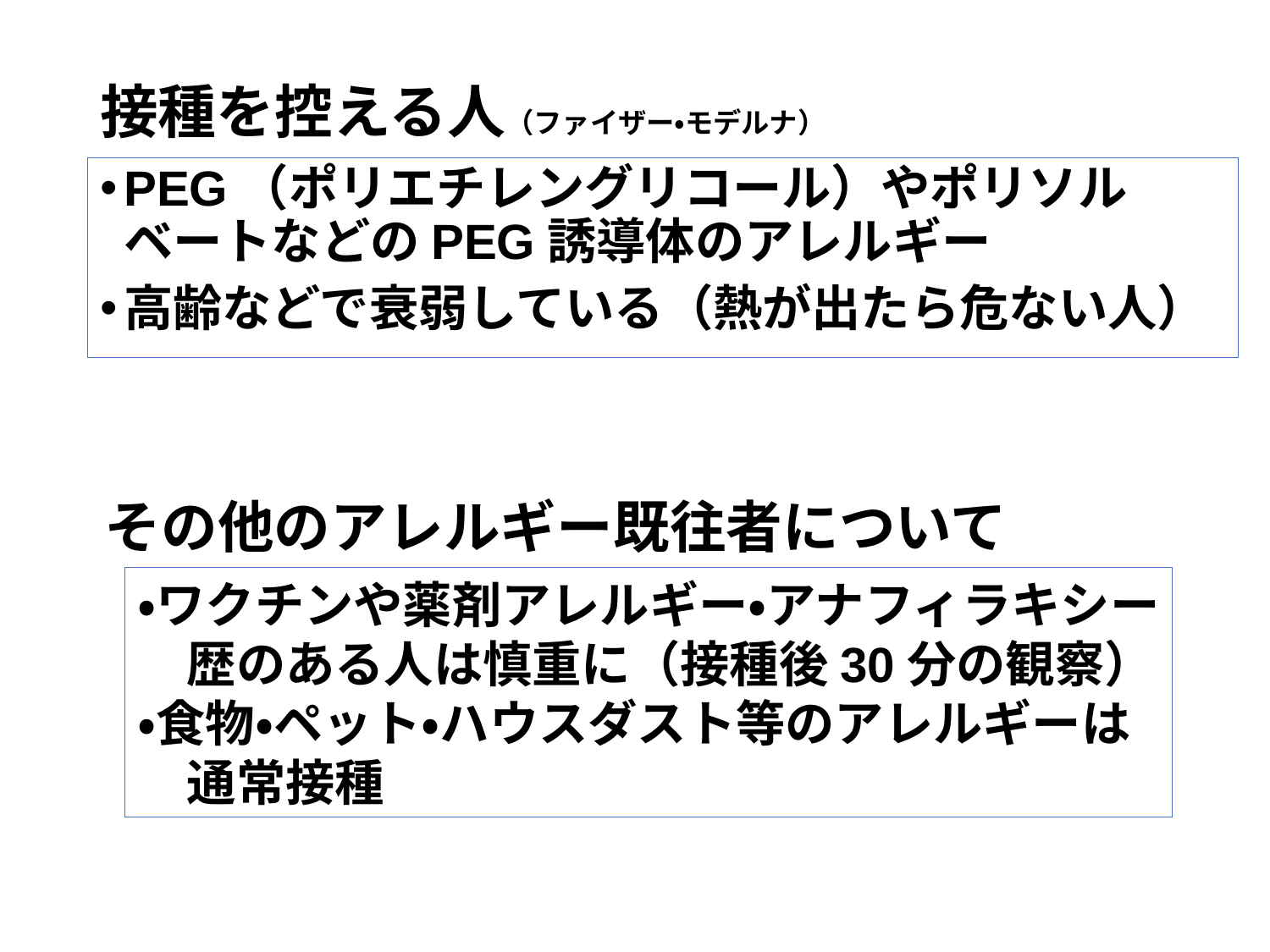

# 接種を控える人（ファイザー・モデルナ）
PEG（ポリエチレングリコール）やポリソルベートなどのPEG誘導体のアレルギー
高齢などで衰弱している（熱が出たら危ない人）
その他のアレルギー既往者について
・ワクチンや薬剤アレルギー・アナフィラキシー
　歴のある人は慎重に（接種後30分の観察）
・食物・ペット・ハウスダスト等のアレルギーは
　通常接種